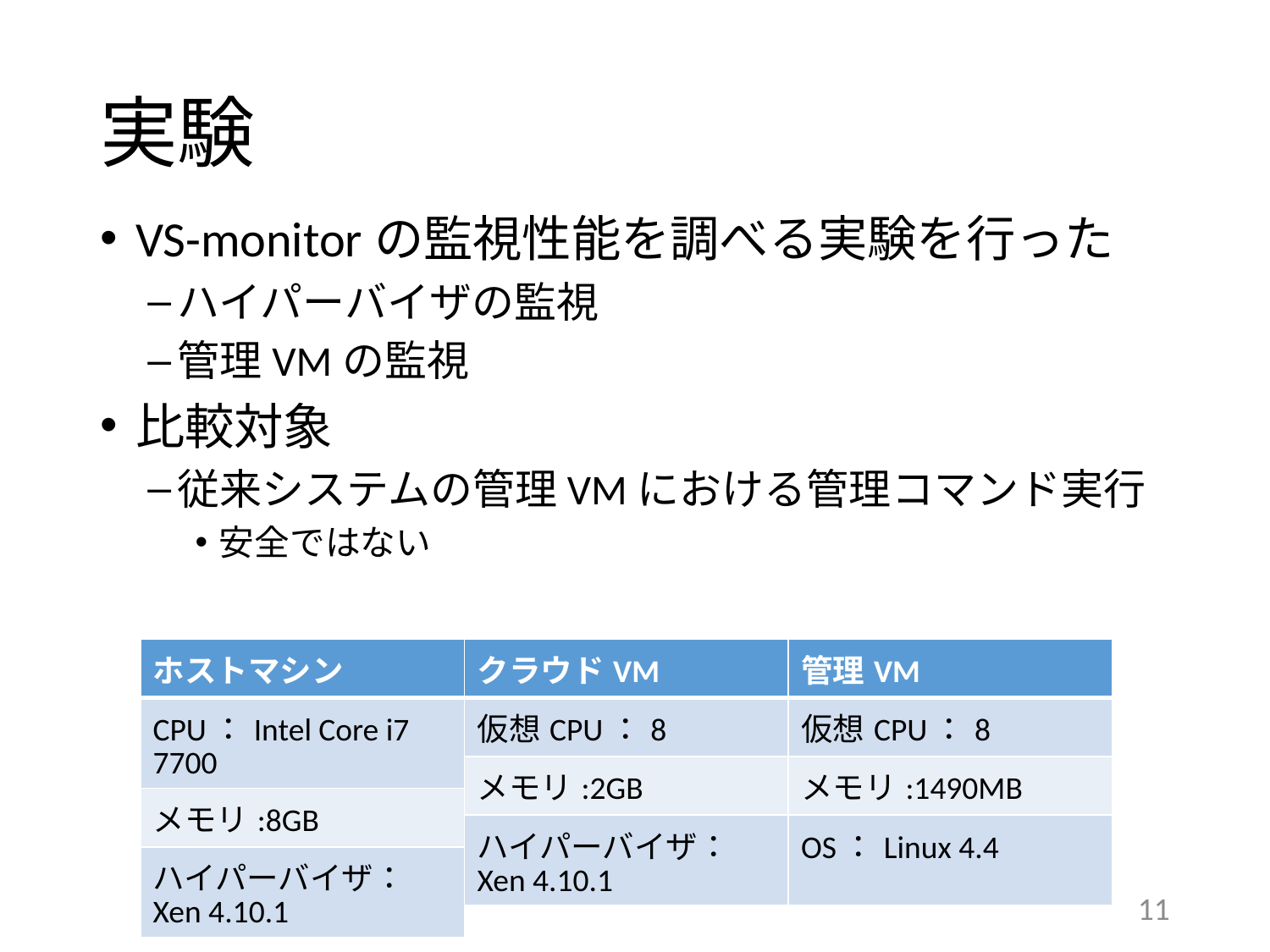

# 実験
VS-monitorの監視性能を調べる実験を行った
ハイパーバイザの監視
管理VMの監視
比較対象
従来システムの管理VMにおける管理コマンド実行
安全ではない
| ホストマシン |
| --- |
| CPU：Intel Core i7 7700 |
| メモリ:8GB |
| ハイパーバイザ： Xen 4.10.1 |
| クラウドVM |
| --- |
| 仮想CPU：8 |
| メモリ:2GB |
| ハイパーバイザ： Xen 4.10.1 |
| 管理VM |
| --- |
| 仮想CPU：8 |
| メモリ:1490MB |
| OS：Linux 4.4 |
11